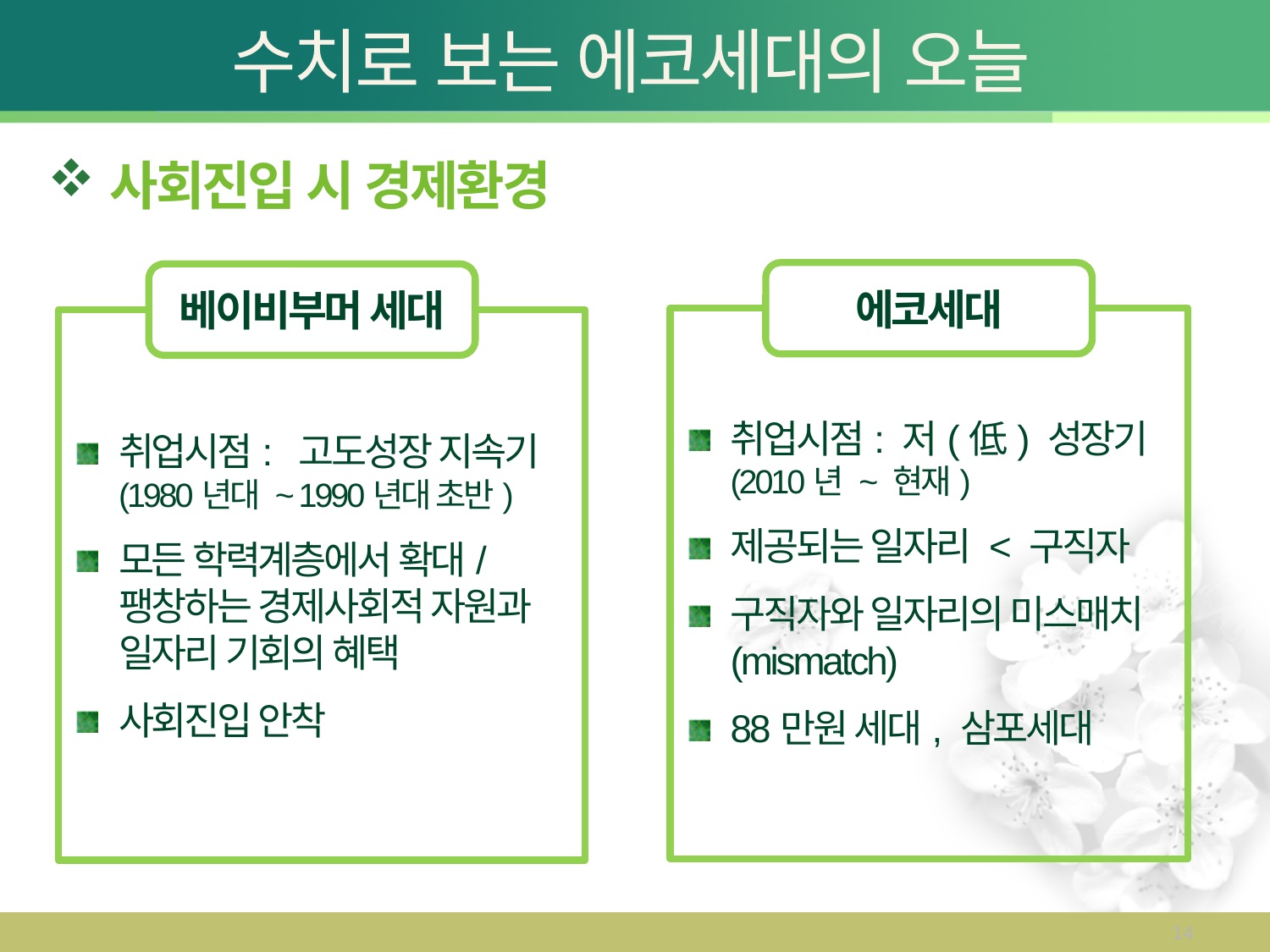

# 수치로 보는 에코세대의 오늘
사회진입 시 경제환경
에코세대
취업시점: 저(低) 성장기
(2010년 ~ 현재)
제공되는 일자리 < 구직자
구직자와 일자리의 미스매치(mismatch)
88만원 세대, 삼포세대

베이비부머 세대
취업시점:  고도성장 지속기
(1980년대 ~ 1990년대 초반)
모든 학력계층에서 확대/팽창하는 경제사회적 자원과 일자리 기회의 혜택

사회진입 안착
14